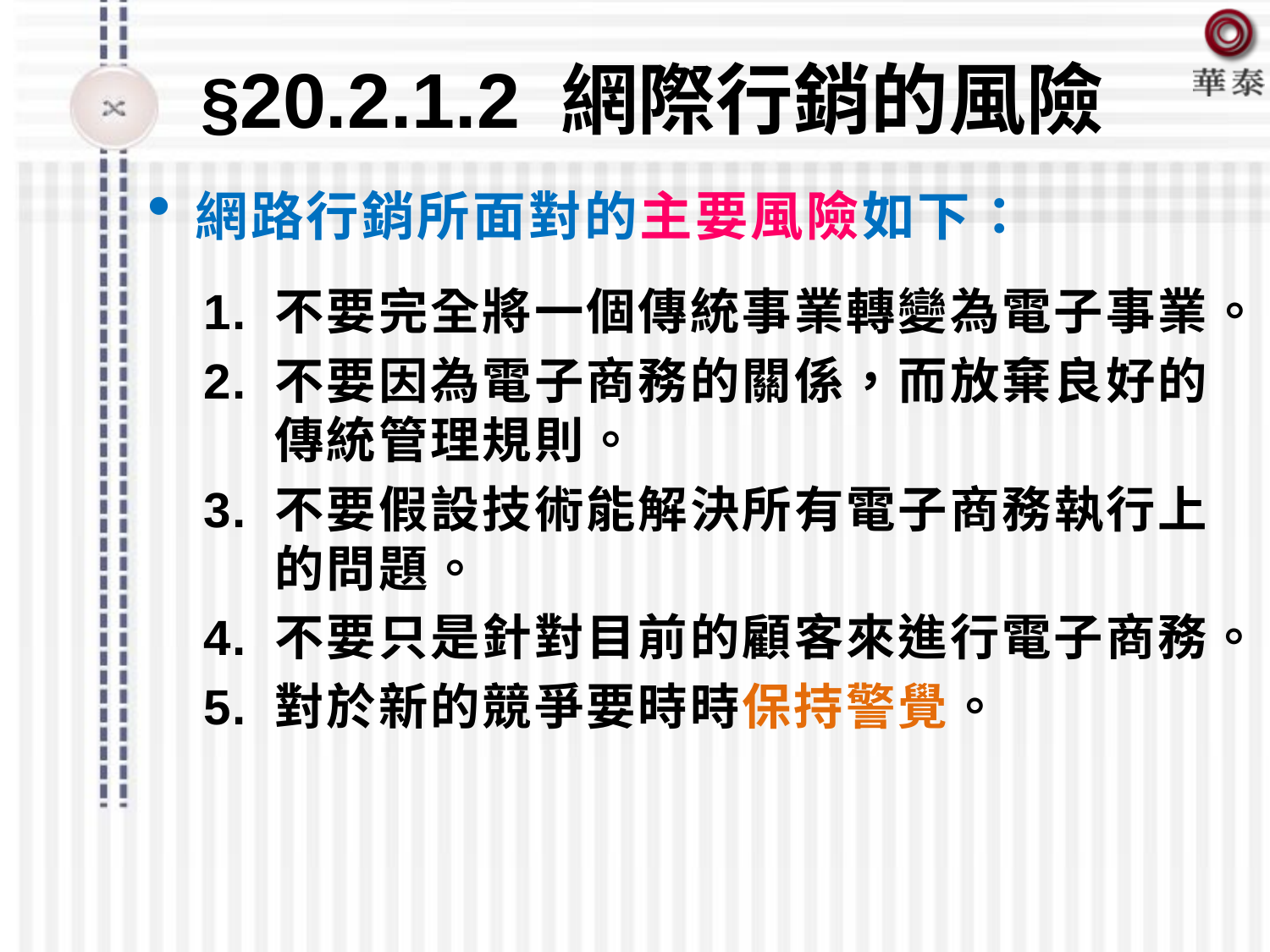

# §20.2.1.2 網際行銷的風險
網路行銷所面對的主要風險如下：

不要完全將一個傳統事業轉變為電子事業。
不要因為電子商務的關係，而放棄良好的傳統管理規則。
不要假設技術能解決所有電子商務執行上的問題。
不要只是針對目前的顧客來進行電子商務。
對於新的競爭要時時保持警覺。